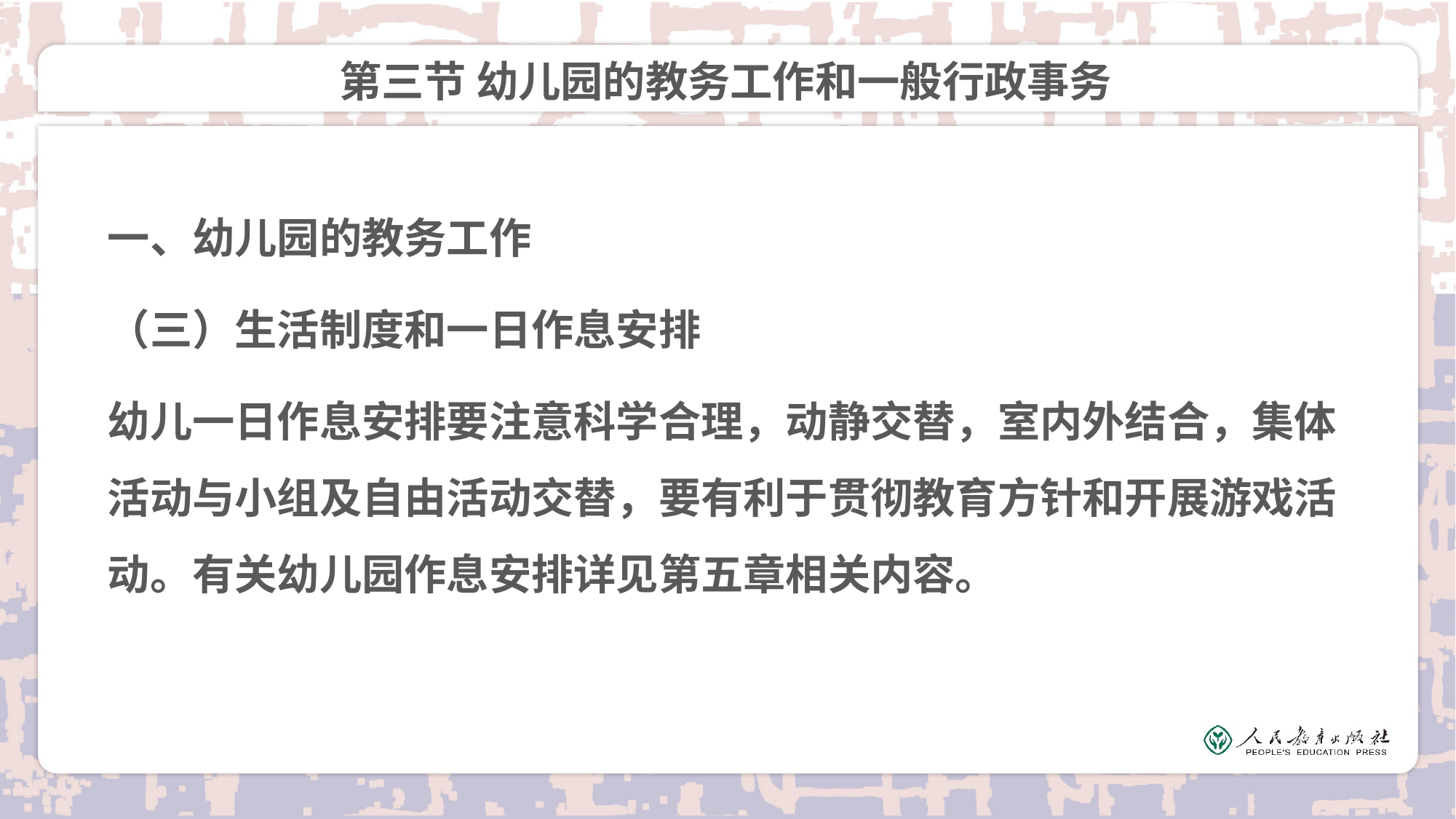

# 第三节 幼儿园的教务工作和一般行政事务
一、幼儿园的教务工作
（三）生活制度和一日作息安排
幼儿一日作息安排要注意科学合理，动静交替，室内外结合，集体活动与小组及自由活动交替，要有利于贯彻教育方针和开展游戏活动。有关幼儿园作息安排详见第五章相关内容。